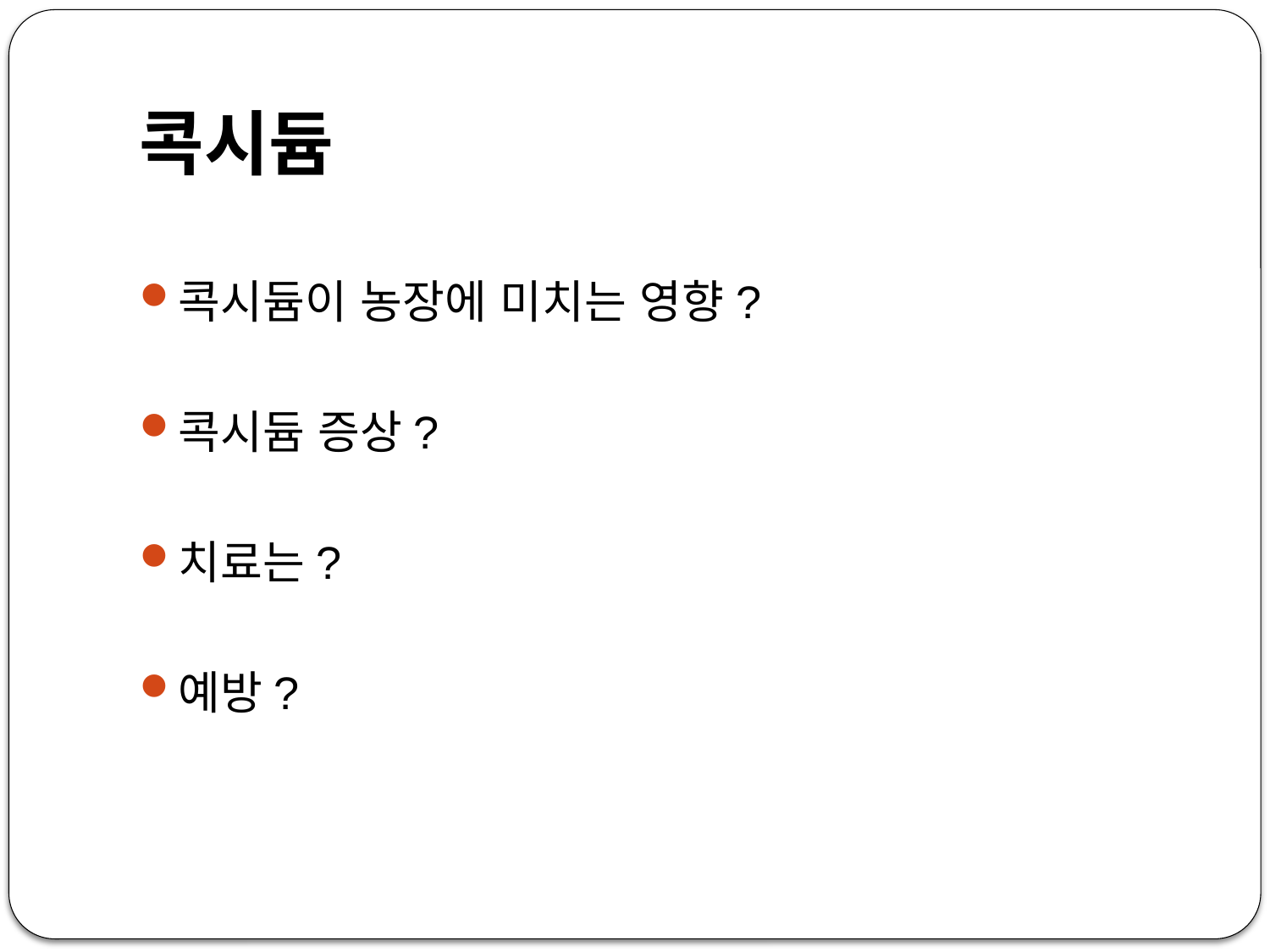

# 콕시듐

콕시듐이 농장에 미치는 영향?

콕시듐 증상?

치료는?

예방?